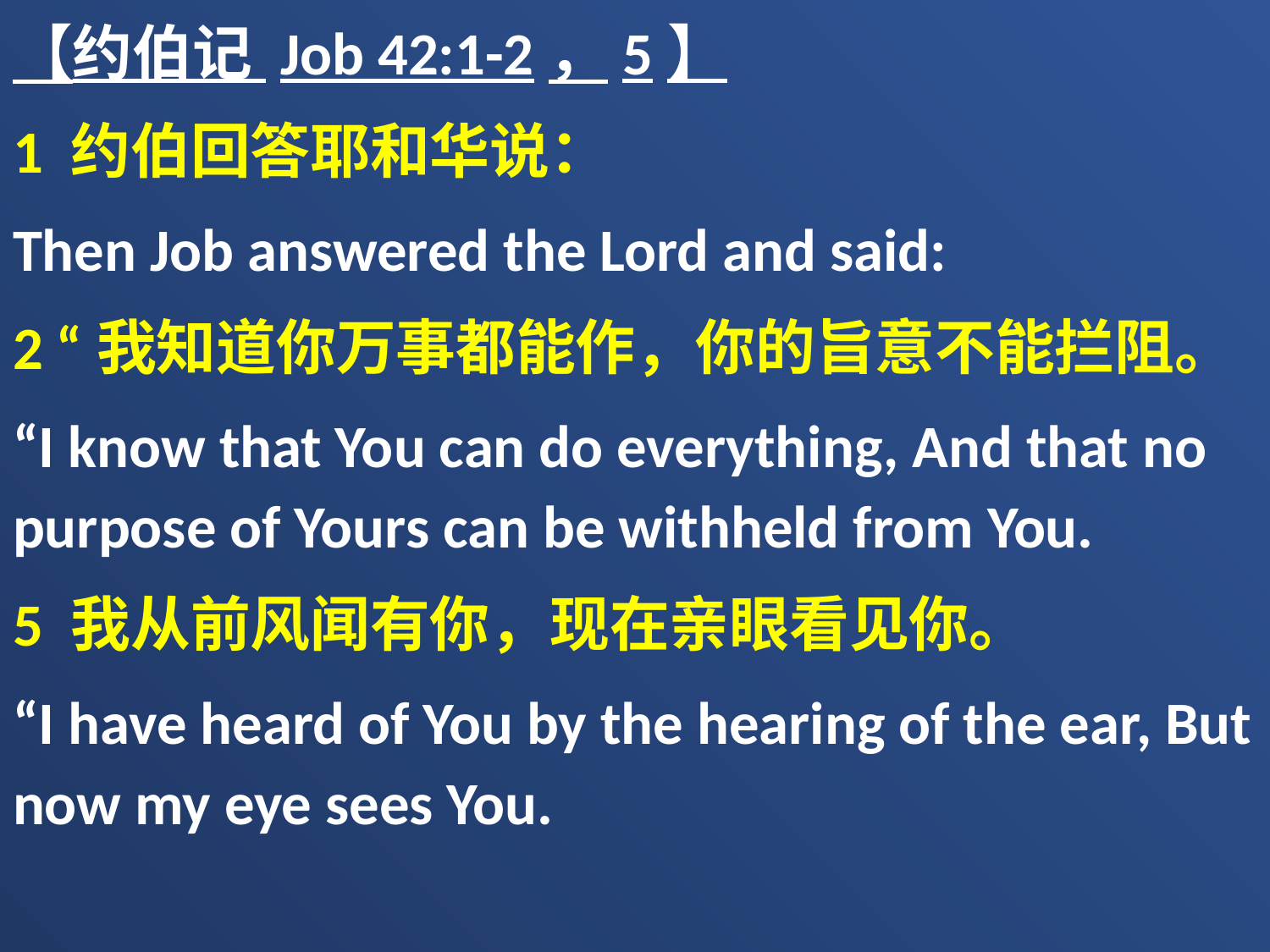

【约伯记 Job 42:1-2，5】
1 约伯回答耶和华说：
Then Job answered the Lord and said:
2 “我知道你万事都能作，你的旨意不能拦阻。
“I know that You can do everything, And that no purpose of Yours can be withheld from You.
5 我从前风闻有你，现在亲眼看见你。
“I have heard of You by the hearing of the ear, But now my eye sees You.